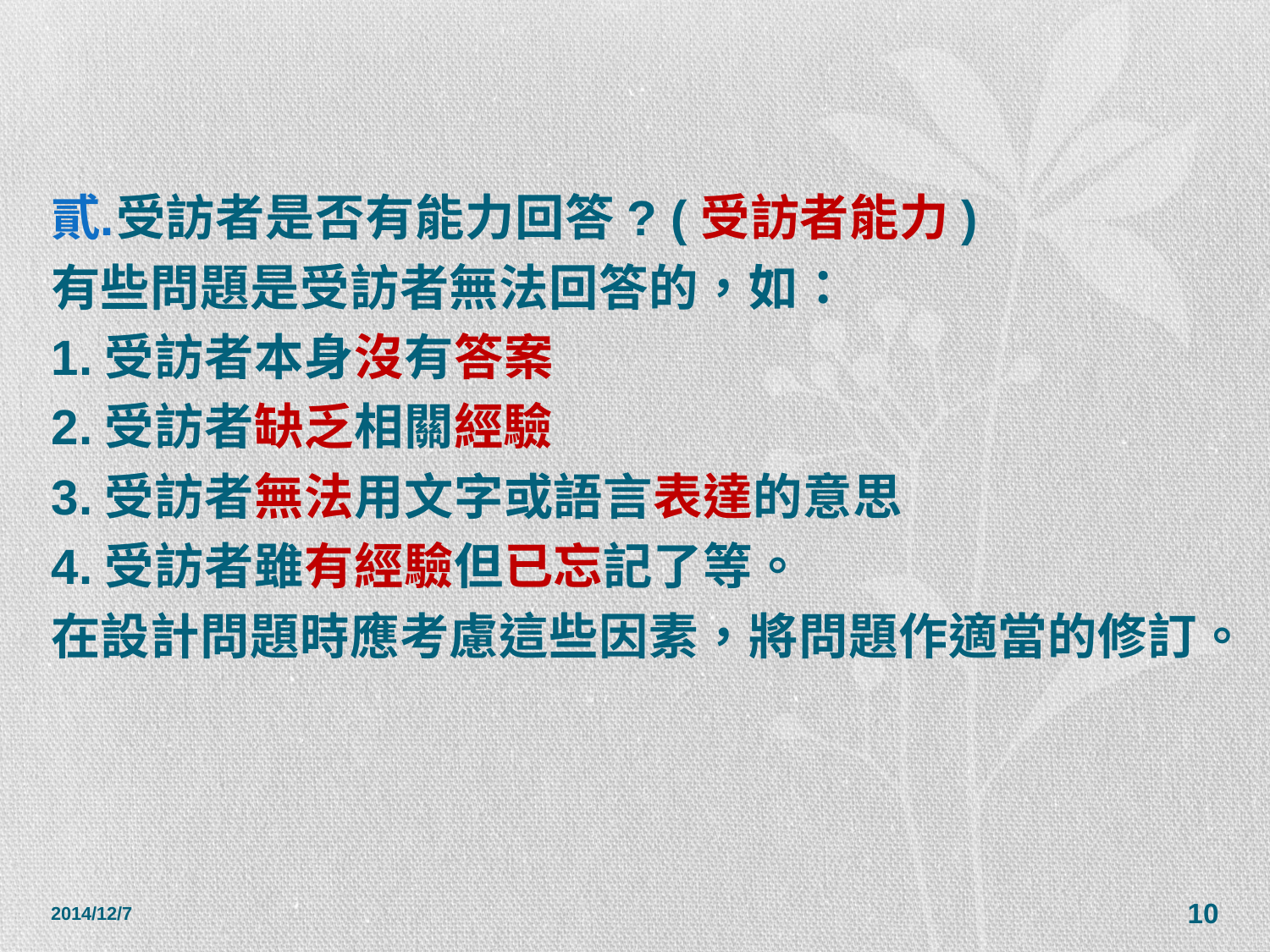

#
受訪者是否有能力回答? (受訪者能力)
有些問題是受訪者無法回答的，如：
1.受訪者本身沒有答案
2.受訪者缺乏相關經驗
3.受訪者無法用文字或語言表達的意思
4.受訪者雖有經驗但已忘記了等。
在設計問題時應考慮這些因素，將問題作適當的修訂。

2014/12/7
10